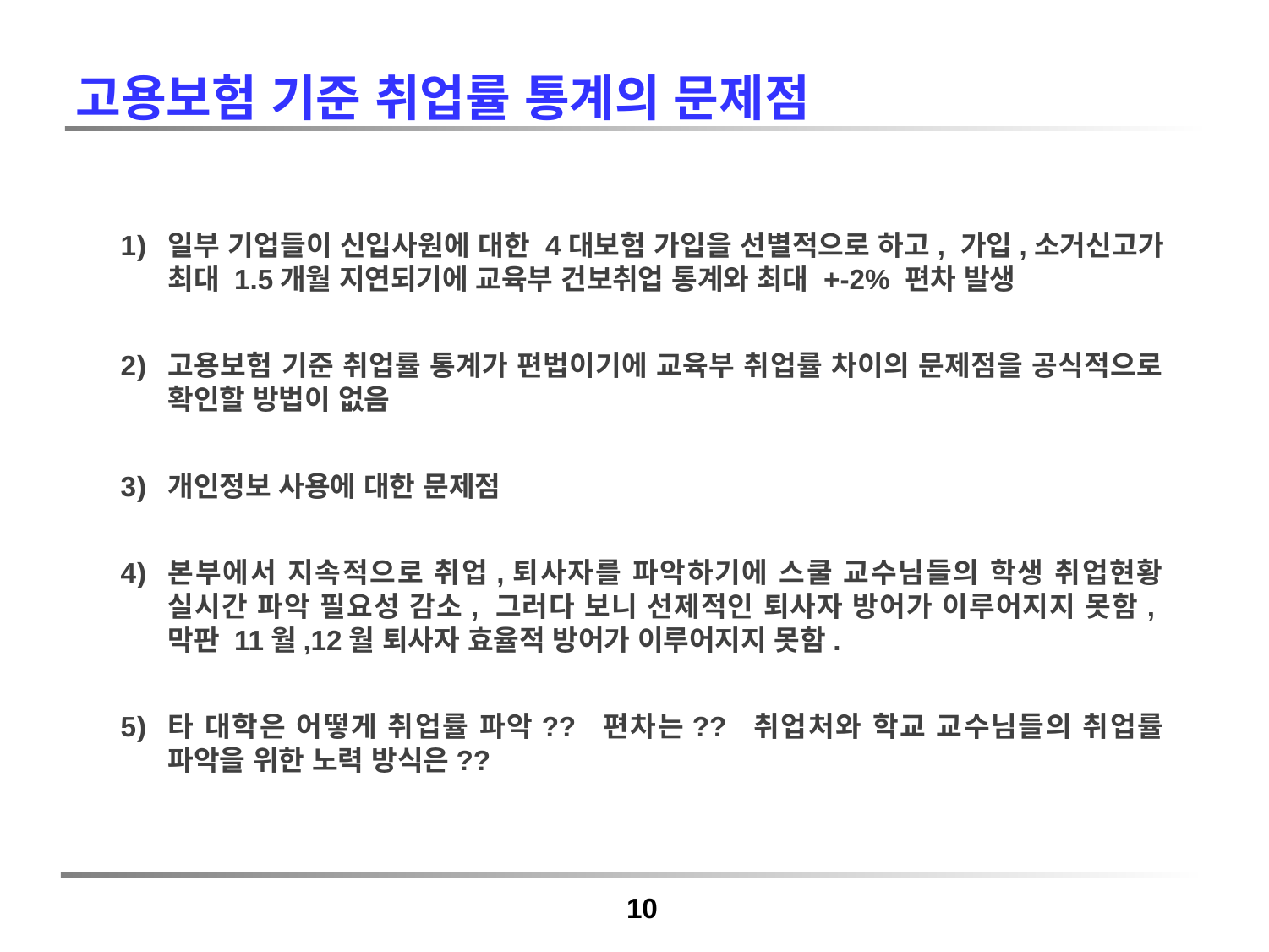

고용보험 기준 취업률 통계의 문제점
일부 기업들이 신입사원에 대한 4대보험 가입을 선별적으로 하고, 가입,소거신고가 최대 1.5개월 지연되기에 교육부 건보취업 통계와 최대 +-2% 편차 발생
고용보험 기준 취업률 통계가 편법이기에 교육부 취업률 차이의 문제점을 공식적으로 확인할 방법이 없음
개인정보 사용에 대한 문제점
본부에서 지속적으로 취업,퇴사자를 파악하기에 스쿨 교수님들의 학생 취업현황 실시간 파악 필요성 감소, 그러다 보니 선제적인 퇴사자 방어가 이루어지지 못함,  막판 11월,12월 퇴사자 효율적 방어가 이루어지지 못함.
타 대학은 어떻게 취업률 파악??  편차는??  취업처와 학교 교수님들의 취업률 파악을 위한 노력 방식은??
10